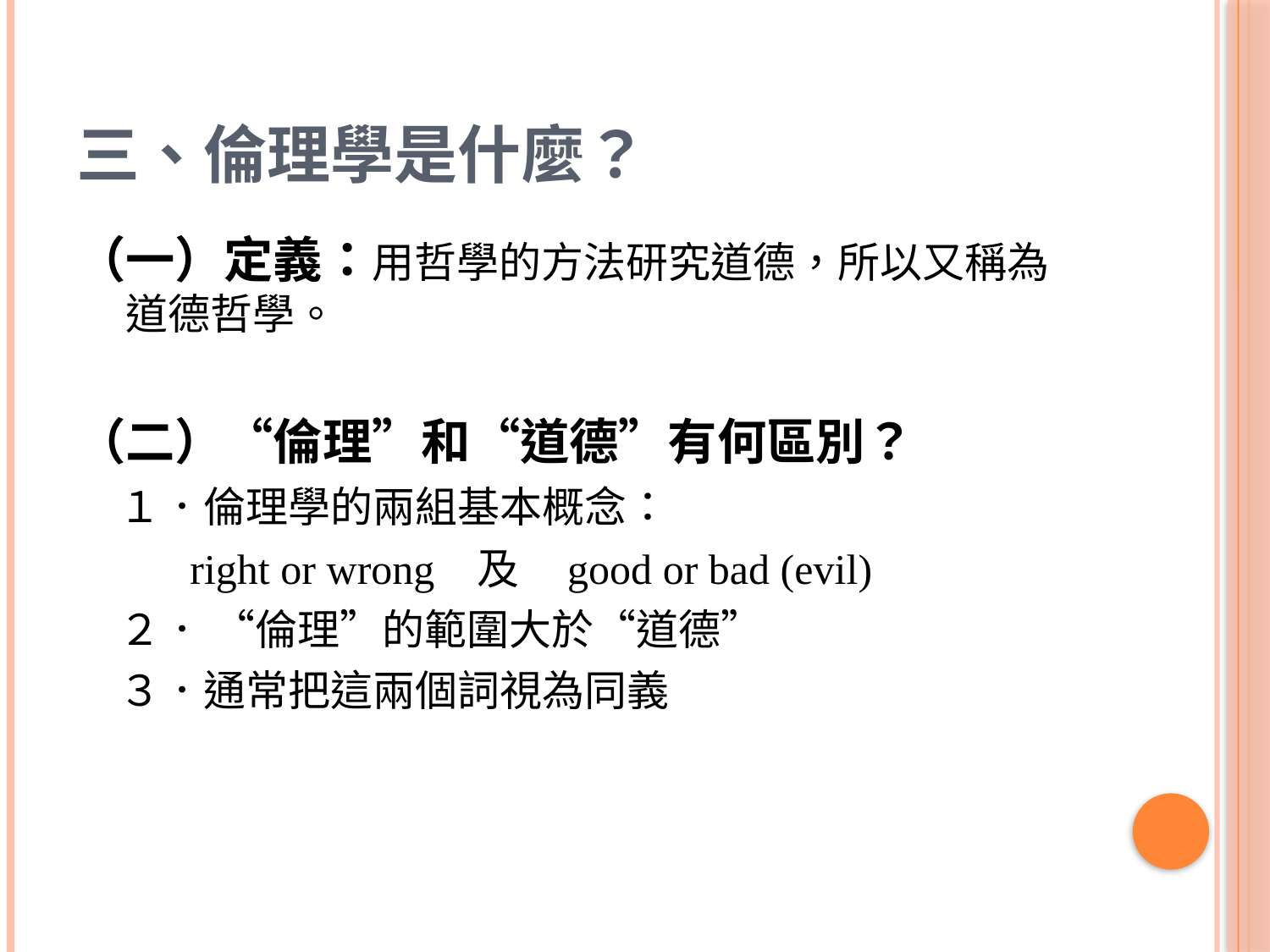

# 三、倫理學是什麼？
（一）定義：用哲學的方法研究道德，所以又稱為道德哲學。

（二）“倫理”和“道德”有何區別？
　１．倫理學的兩組基本概念：
　　  right or wrong   及    good or bad (evil)
　２． “倫理”的範圍大於“道德”
　３．通常把這兩個詞視為同義